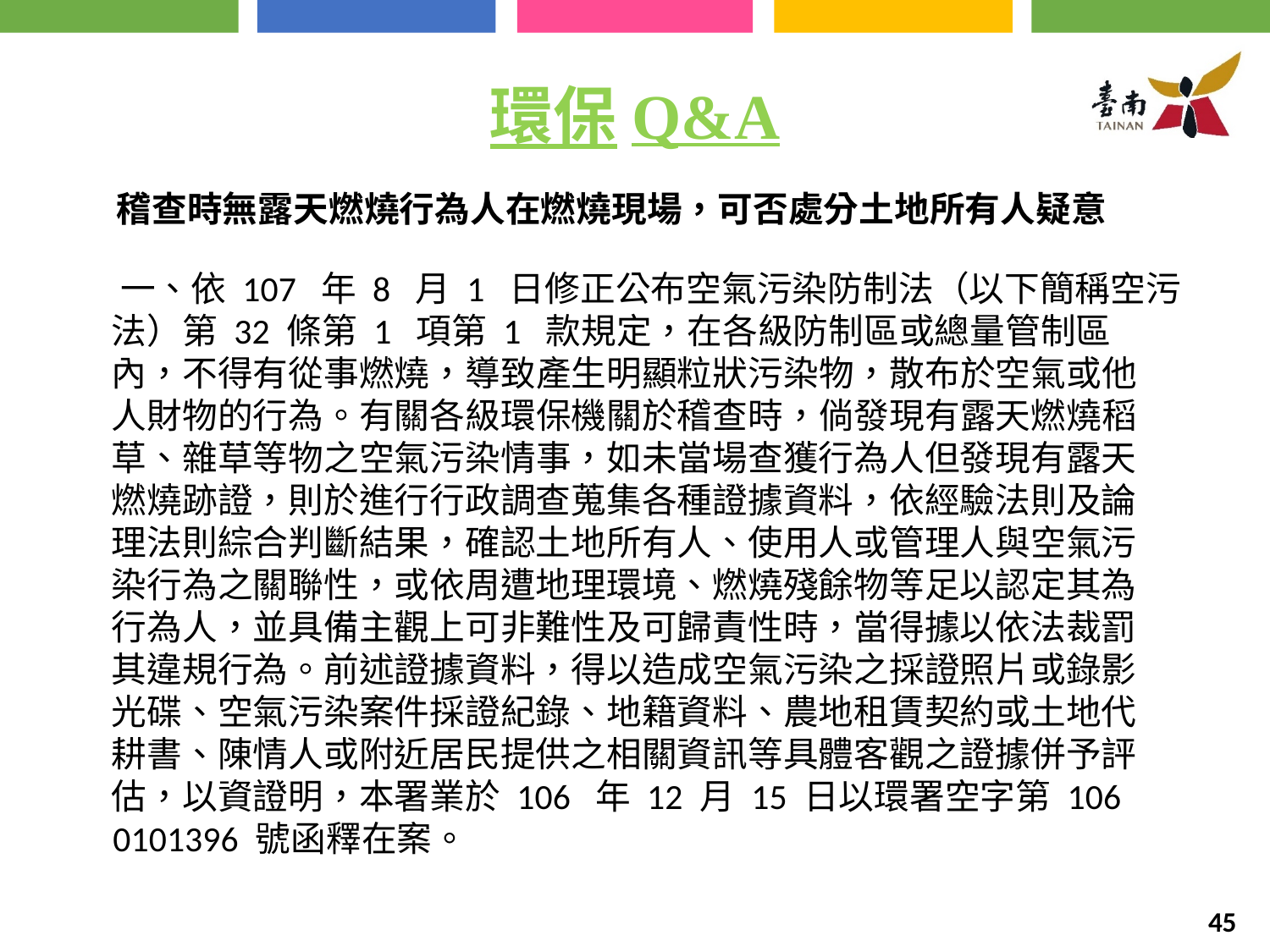

環保Q&A
稽查時無露天燃燒行為人在燃燒現場，可否處分土地所有人疑意
      一、依 107  年 8  月 1  日修正公布空氣污染防制法（以下簡稱空污
      法）第 32 條第 1  項第 1  款規定，在各級防制區或總量管制區
      內，不得有從事燃燒，導致產生明顯粒狀污染物，散布於空氣或他
      人財物的行為。有關各級環保機關於稽查時，倘發現有露天燃燒稻
      草、雜草等物之空氣污染情事，如未當場查獲行為人但發現有露天
      燃燒跡證，則於進行行政調查蒐集各種證據資料，依經驗法則及論
      理法則綜合判斷結果，確認土地所有人、使用人或管理人與空氣污
      染行為之關聯性，或依周遭地理環境、燃燒殘餘物等足以認定其為
      行為人，並具備主觀上可非難性及可歸責性時，當得據以依法裁罰
      其違規行為。前述證據資料，得以造成空氣污染之採證照片或錄影
      光碟、空氣污染案件採證紀錄、地籍資料、農地租賃契約或土地代
      耕書、陳情人或附近居民提供之相關資訊等具體客觀之證據併予評
      估，以資證明，本署業於 106  年 12 月 15 日以環署空字第 106
      0101396 號函釋在案。
45